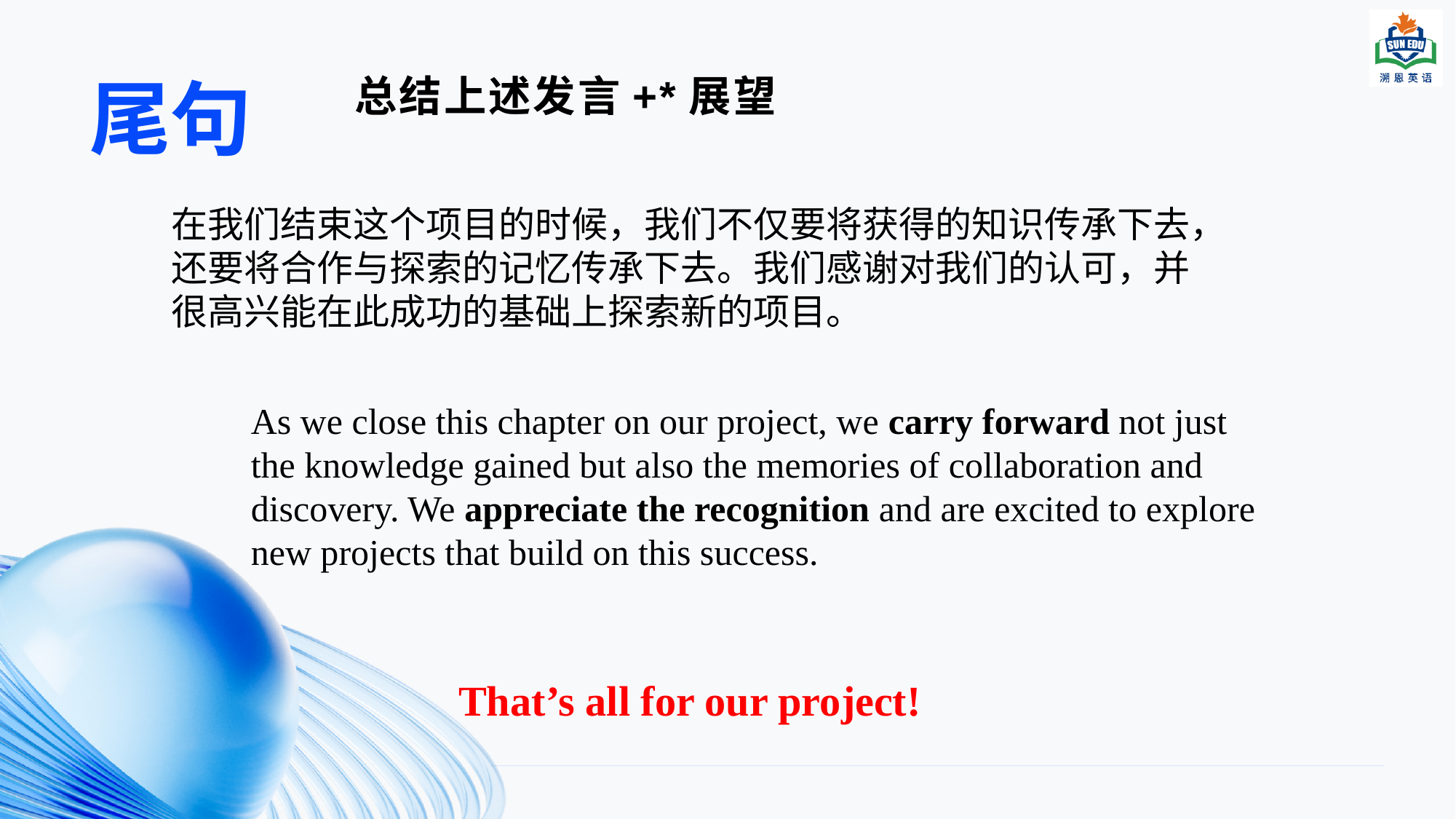

总结上述发言+*展望
尾句
在我们结束这个项目的时候，我们不仅要将获得的知识传承下去，还要将合作与探索的记忆传承下去。我们感谢对我们的认可，并很高兴能在此成功的基础上探索新的项目。
As we close this chapter on our project, we carry forward not just the knowledge gained but also the memories of collaboration and discovery. We appreciate the recognition and are excited to explore new projects that build on this success.
That’s all for our project!